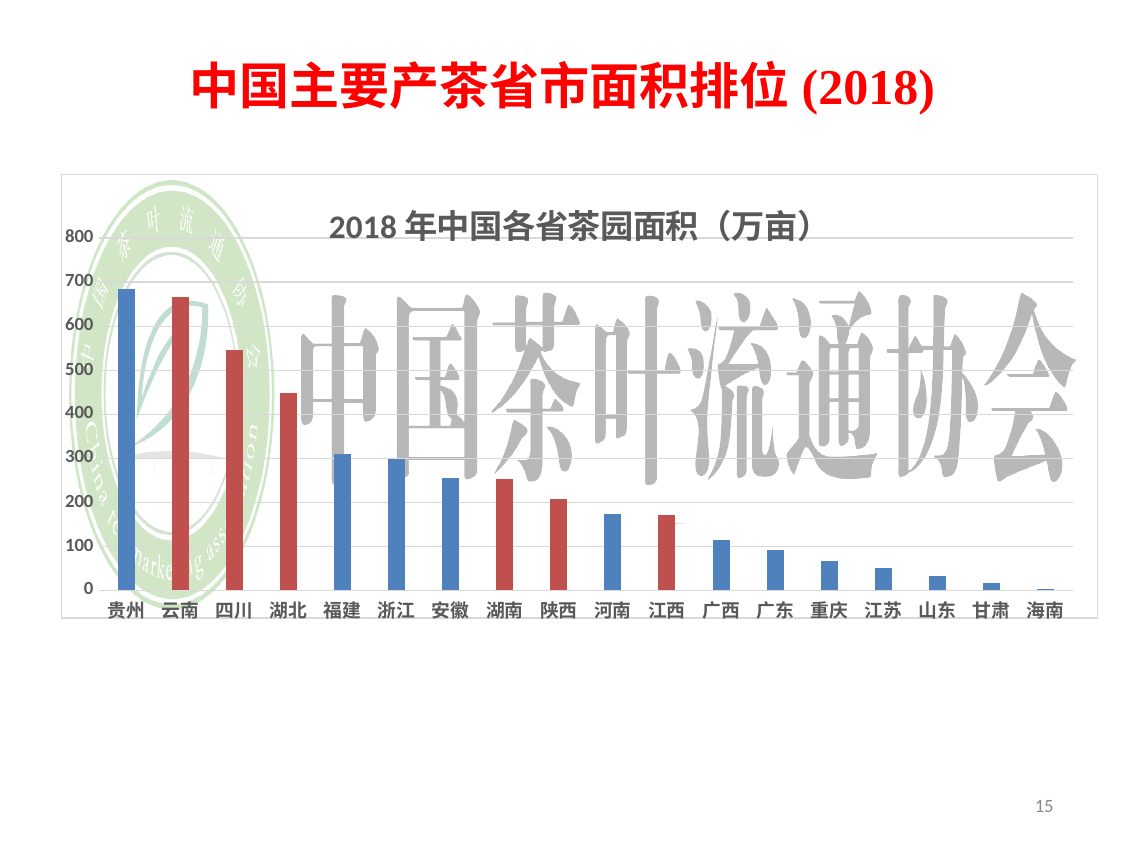

# 中国主要产茶省市面积排位(2018)

### Chart: 2018年中国各省茶园面积（万亩）

| Category |  |
|---|---|
| 贵州 | 684.3299999999996 |
| 云南 | 666.7900000000004 |
| 四川 | 545.12 |
| 湖北 | 448.96 |
| 福建 | 310.77 |
| 浙江 | 298.7899999999998 |
| 安徽 | 254.55 |
| 湖南 | 253.3200000000001 |
| 陕西 | 206.96 |
| 河南 | 174.4800000000001 |
| 江西 | 171.26 |
| 广西 | 115.61 |
| 广东 | 92.96000000000002 |
| 重庆 | 67.27 |
| 江苏 | 50.57 |
| 山东 | 33.02 |
| 甘肃 | 17.22 |
| 海南 | 3.6 |
15